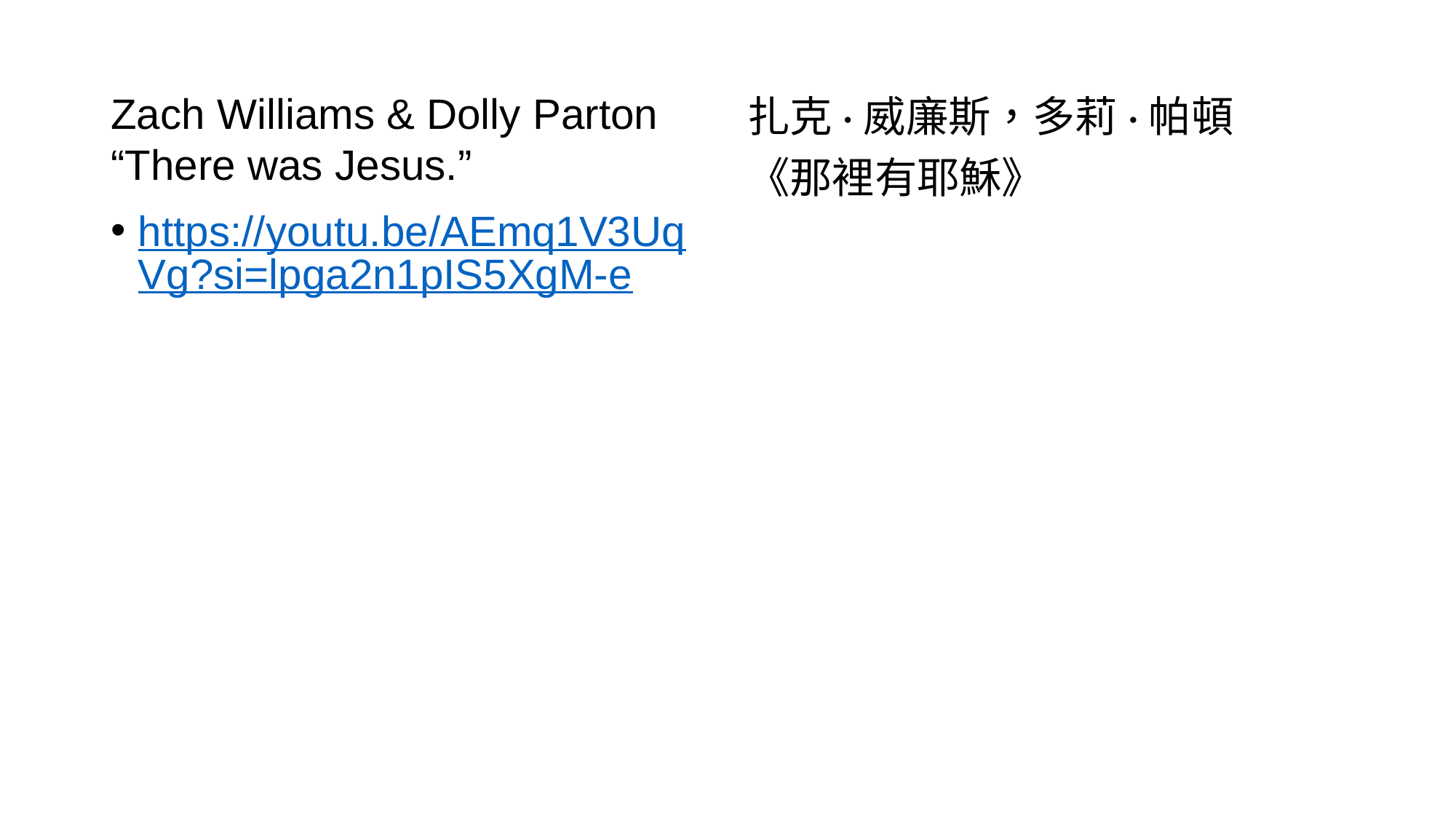

Zach Williams & Dolly Parton “There was Jesus.”
https://youtu.be/AEmq1V3UqVg?si=lpga2n1pIS5XgM-e

扎克·威廉斯，多莉·帕頓
《那裡有耶穌》